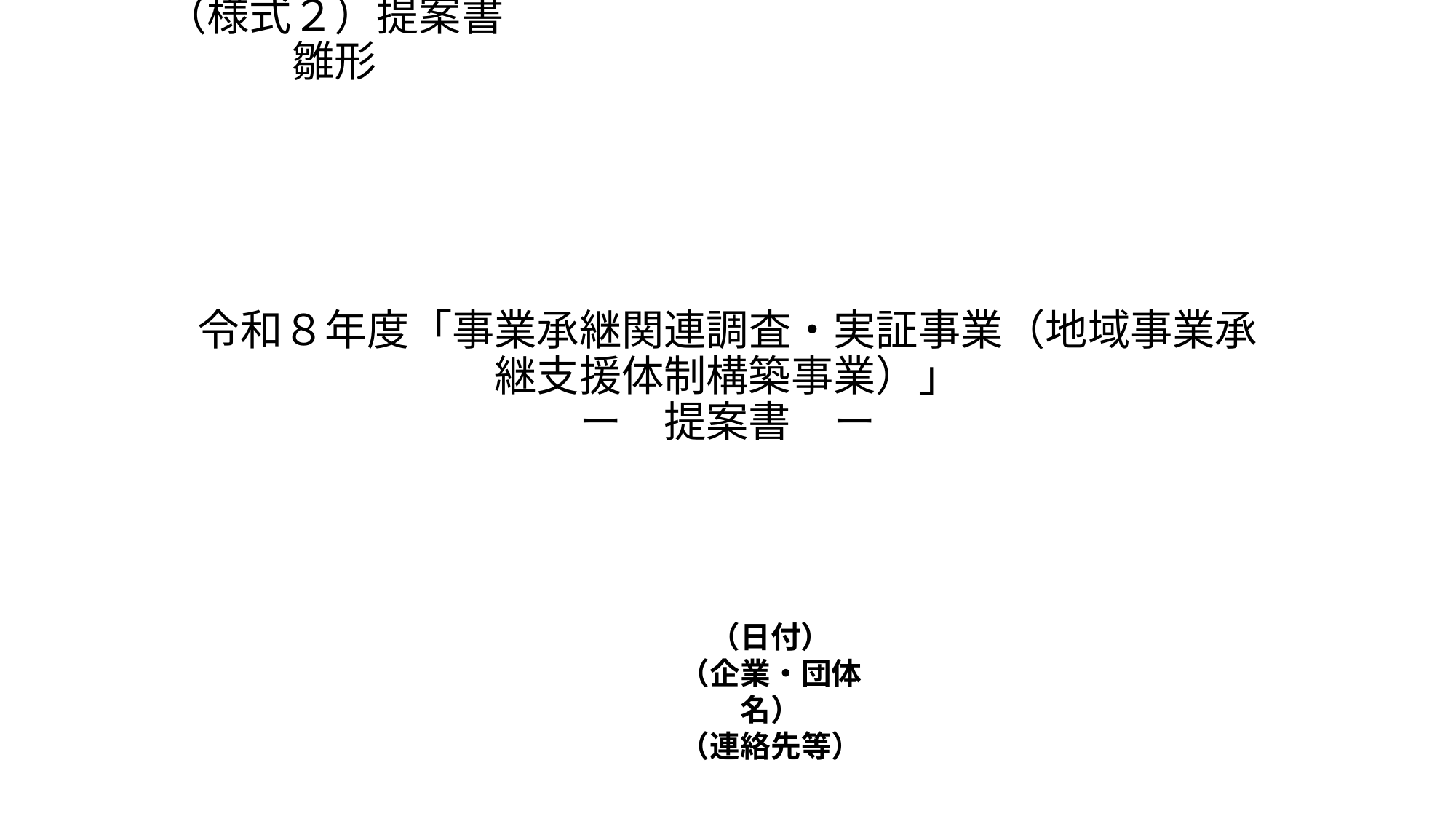

（様式２）提案書雛形
# 令和８年度「事業承継関連調査・実証事業（地域事業承継支援体制構築事業）」 ー　提案書　ー
（日付）
（企業・団体名）
（連絡先等）